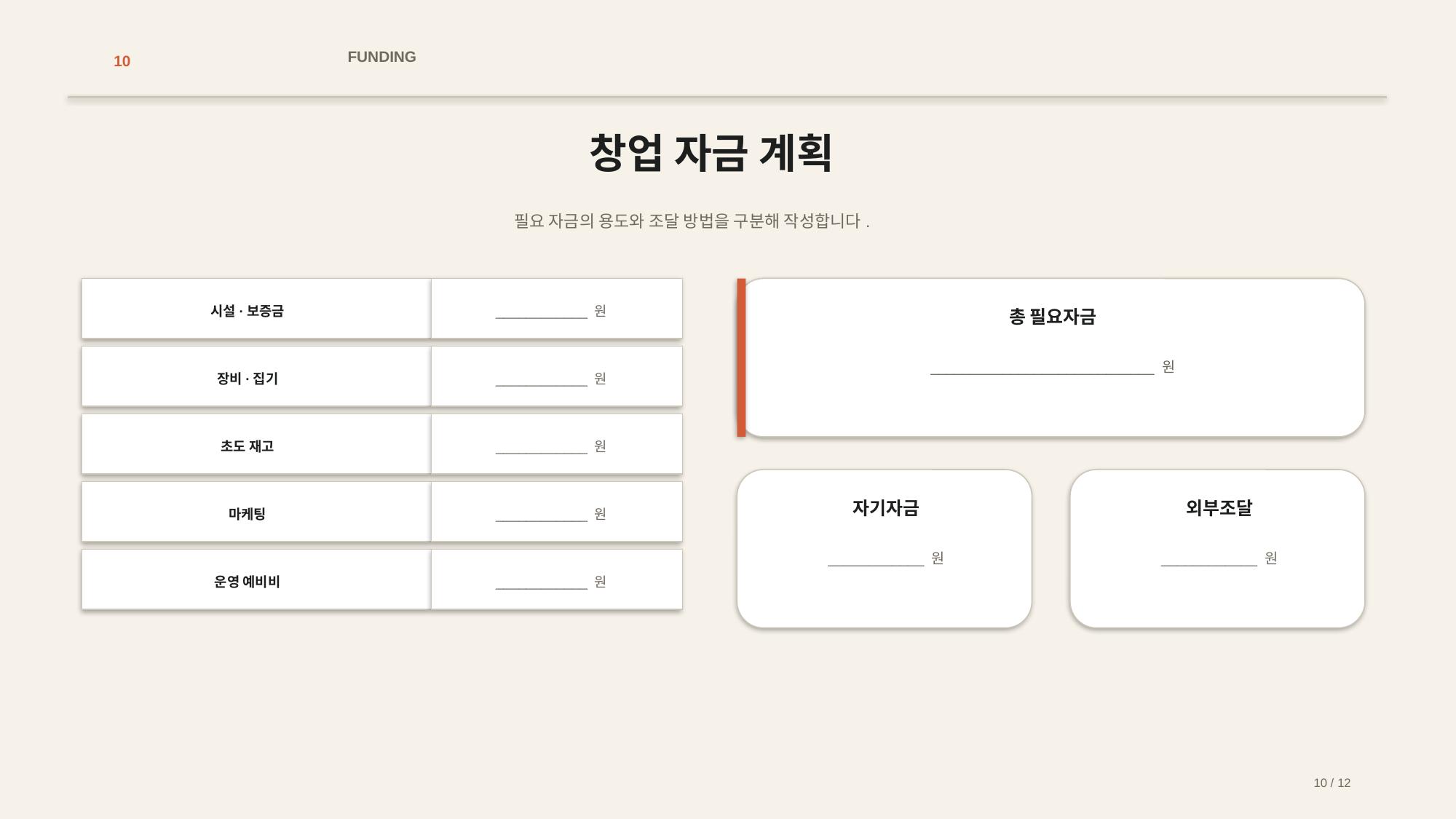

FUNDING
10

창업 자금 계획
필요 자금의 용도와 조달 방법을 구분해 작성합니다.

시설·보증금
____________ 원
총 필요자금

____________________________ 원
장비·집기
____________ 원

초도 재고
____________ 원

자기자금
외부조달
마케팅
____________ 원
____________ 원
____________ 원

운영 예비비
____________ 원
10 / 12